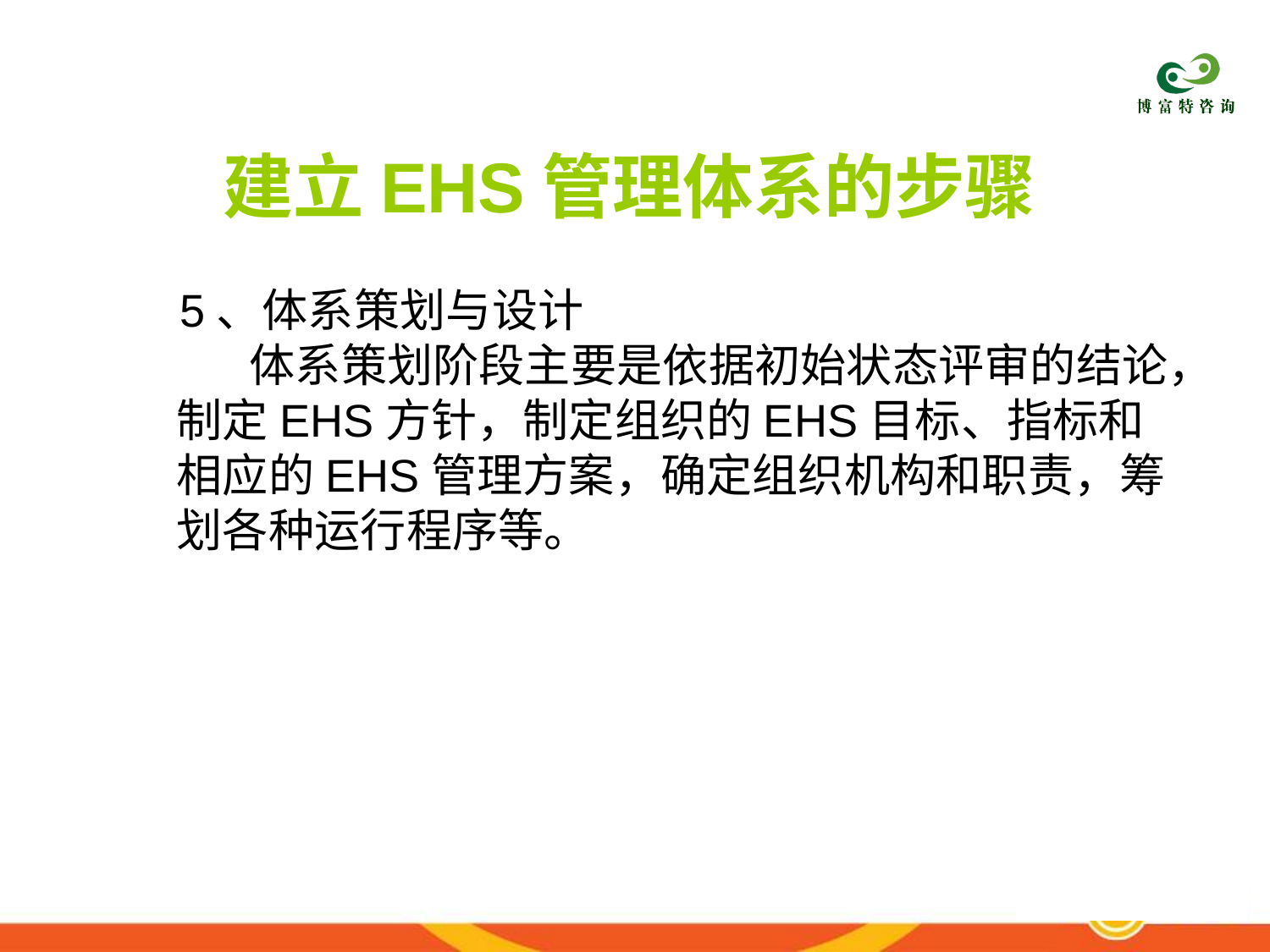

建立EHS管理体系的步骤
    5、体系策划与设计
       体系策划阶段主要是依据初始状态评审的结论，制定EHS方针，制定组织的EHS目标、指标和相应的EHS管理方案，确定组织机构和职责，筹划各种运行程序等。